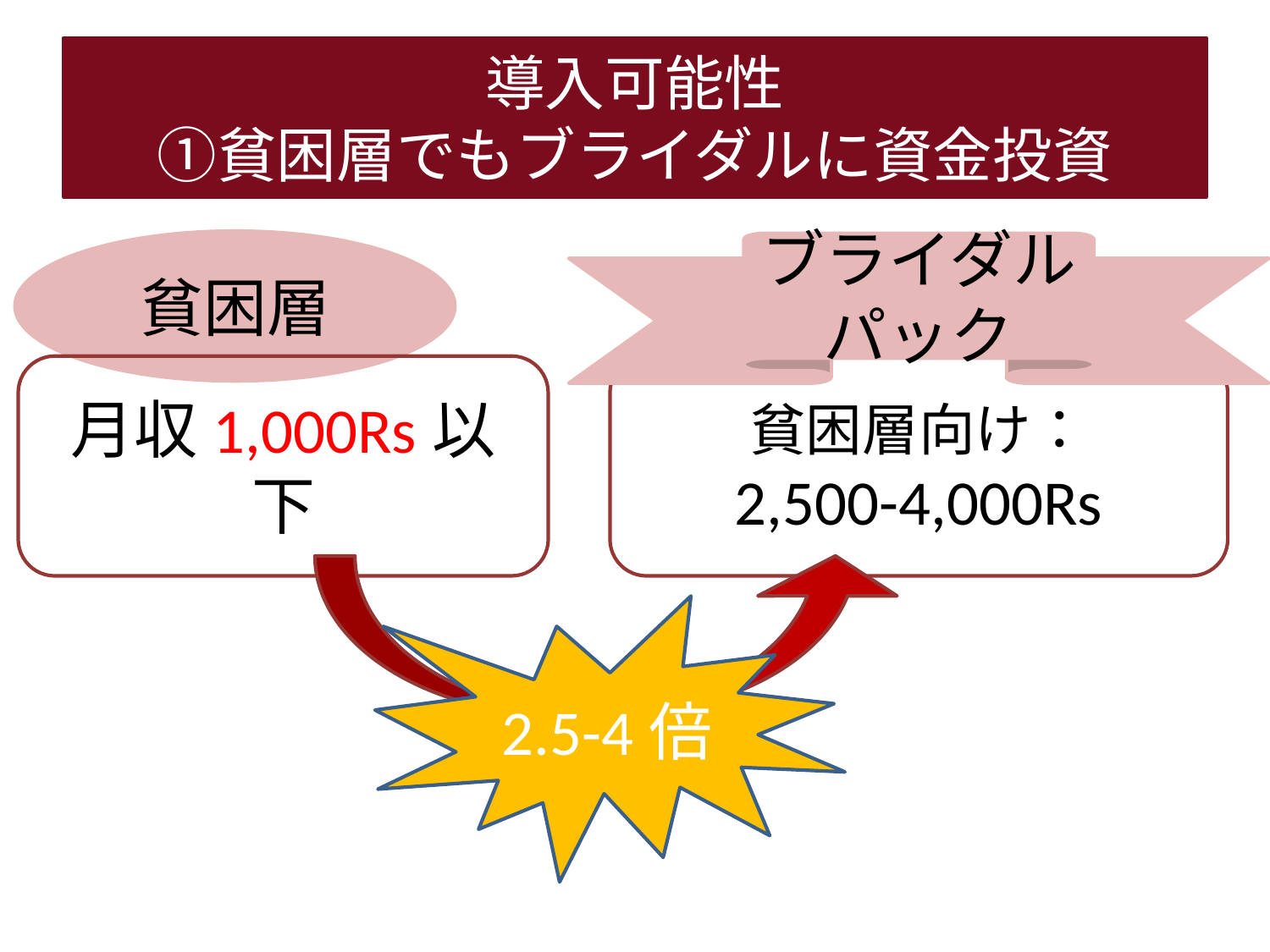

# 導入可能性 ①貧困層でもブライダルに資金投資
貧困層
ブライダルパック
月収1,000Rs以下
貧困層向け：
2,500-4,000Rs

2.5-4倍